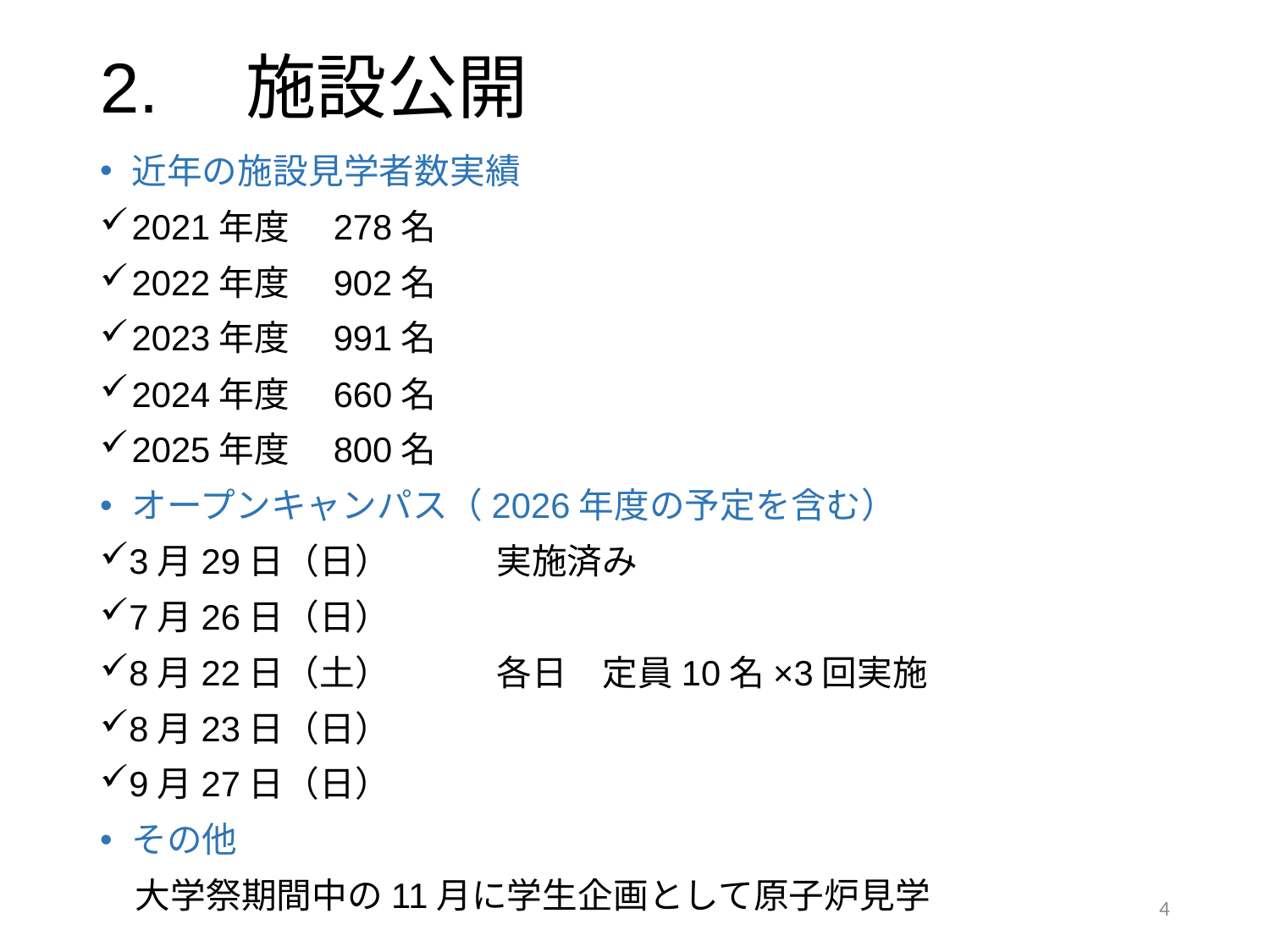

# 2.　施設公開
近年の施設見学者数実績
2021年度　278名
2022年度　902名
2023年度　991名
2024年度　660名
2025年度　800名
オープンキャンパス（2026年度の予定を含む）
3月29日（日）　　　実施済み
7月26日（日）
8月22日（土）　　　各日　定員10名×3回実施
8月23日（日）
9月27日（日）
その他
　大学祭期間中の11月に学生企画として原子炉見学
4